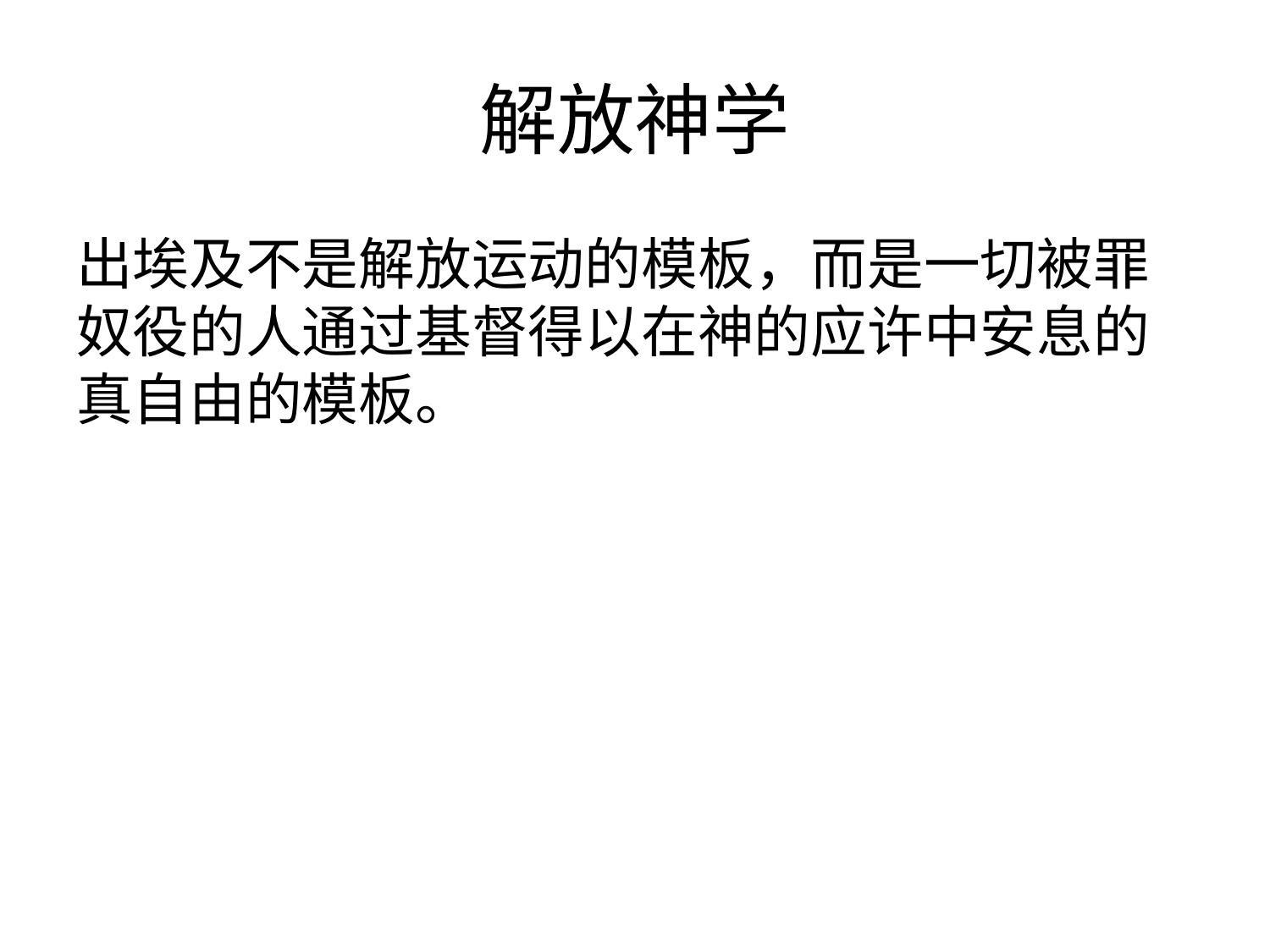

# 解放神学
出埃及不是解放运动的模板，而是一切被罪奴役的人通过基督得以在神的应许中安息的真自由的模板。